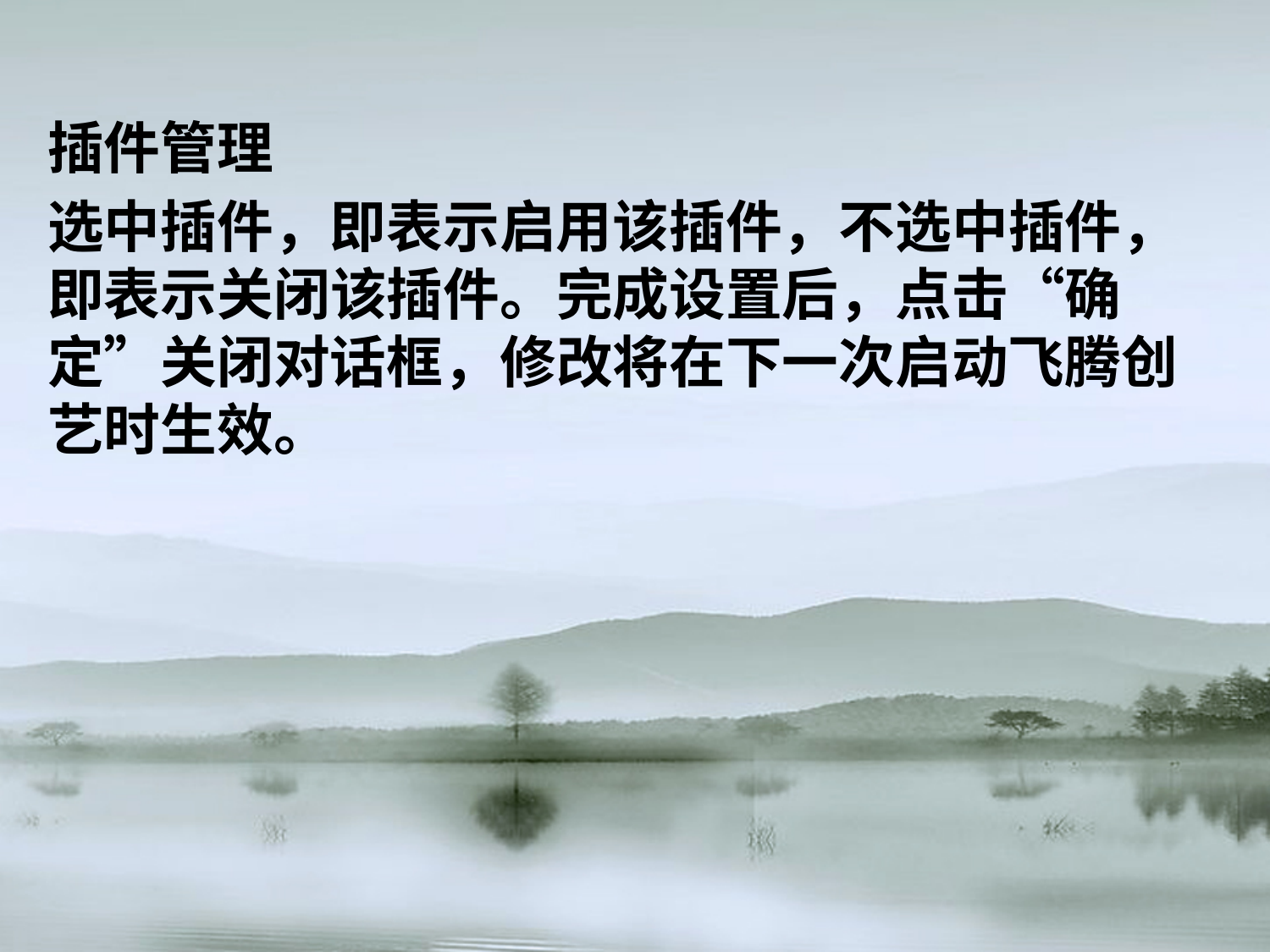

插件管理
选中插件，即表示启用该插件，不选中插件，即表示关闭该插件。完成设置后，点击“确定”关闭对话框，修改将在下一次启动飞腾创艺时生效。